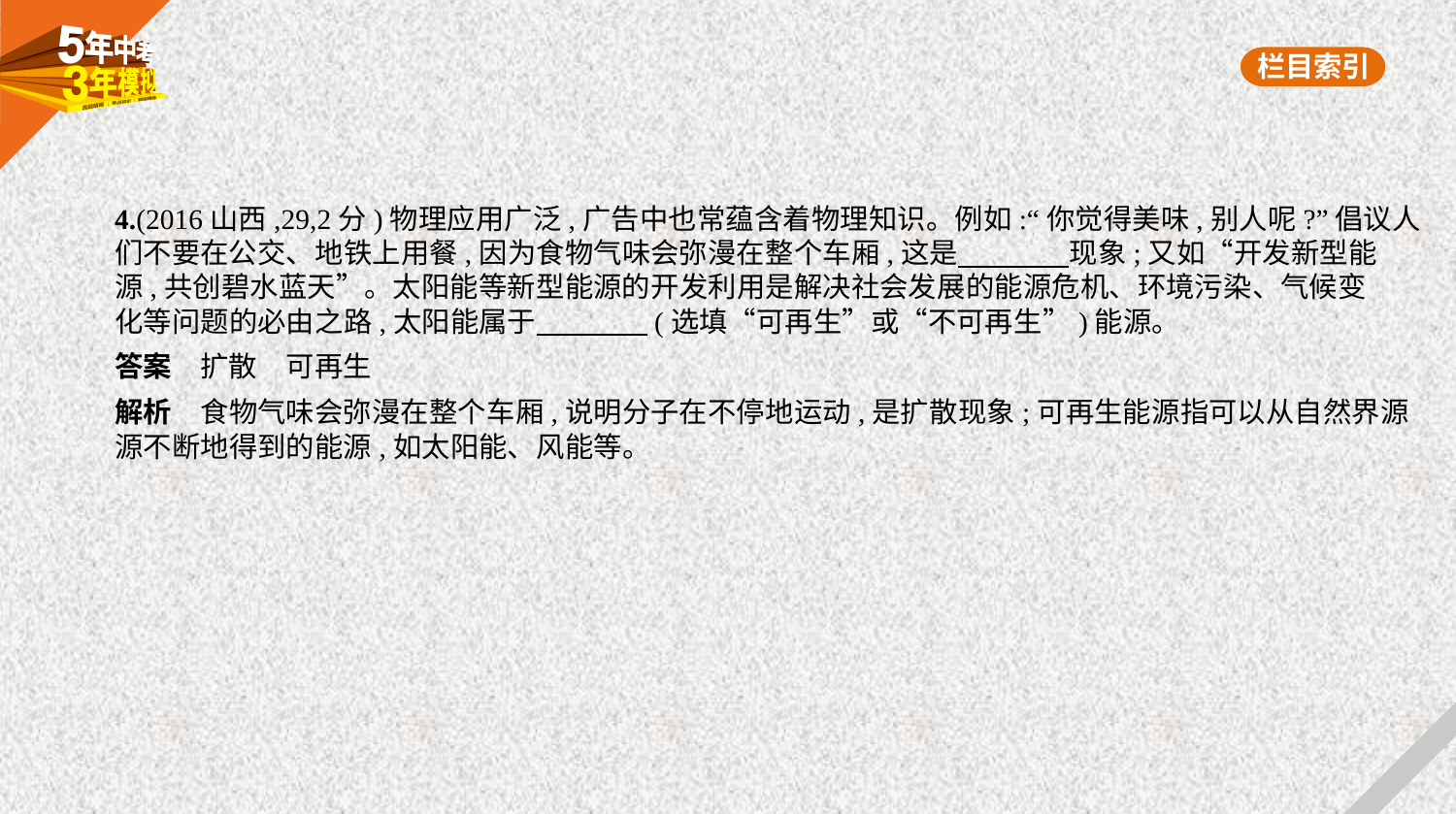

4.(2016山西,29,2分)物理应用广泛,广告中也常蕴含着物理知识。例如:“你觉得美味,别人呢?”倡议人
们不要在公交、地铁上用餐,因为食物气味会弥漫在整个车厢,这是　　　    现象;又如“开发新型能
源,共创碧水蓝天”。太阳能等新型能源的开发利用是解决社会发展的能源危机、环境污染、气候变
化等问题的必由之路,太阳能属于　　　    (选填“可再生”或“不可再生”)能源。
答案　扩散　可再生
解析　食物气味会弥漫在整个车厢,说明分子在不停地运动,是扩散现象;可再生能源指可以从自然界源
源不断地得到的能源,如太阳能、风能等。